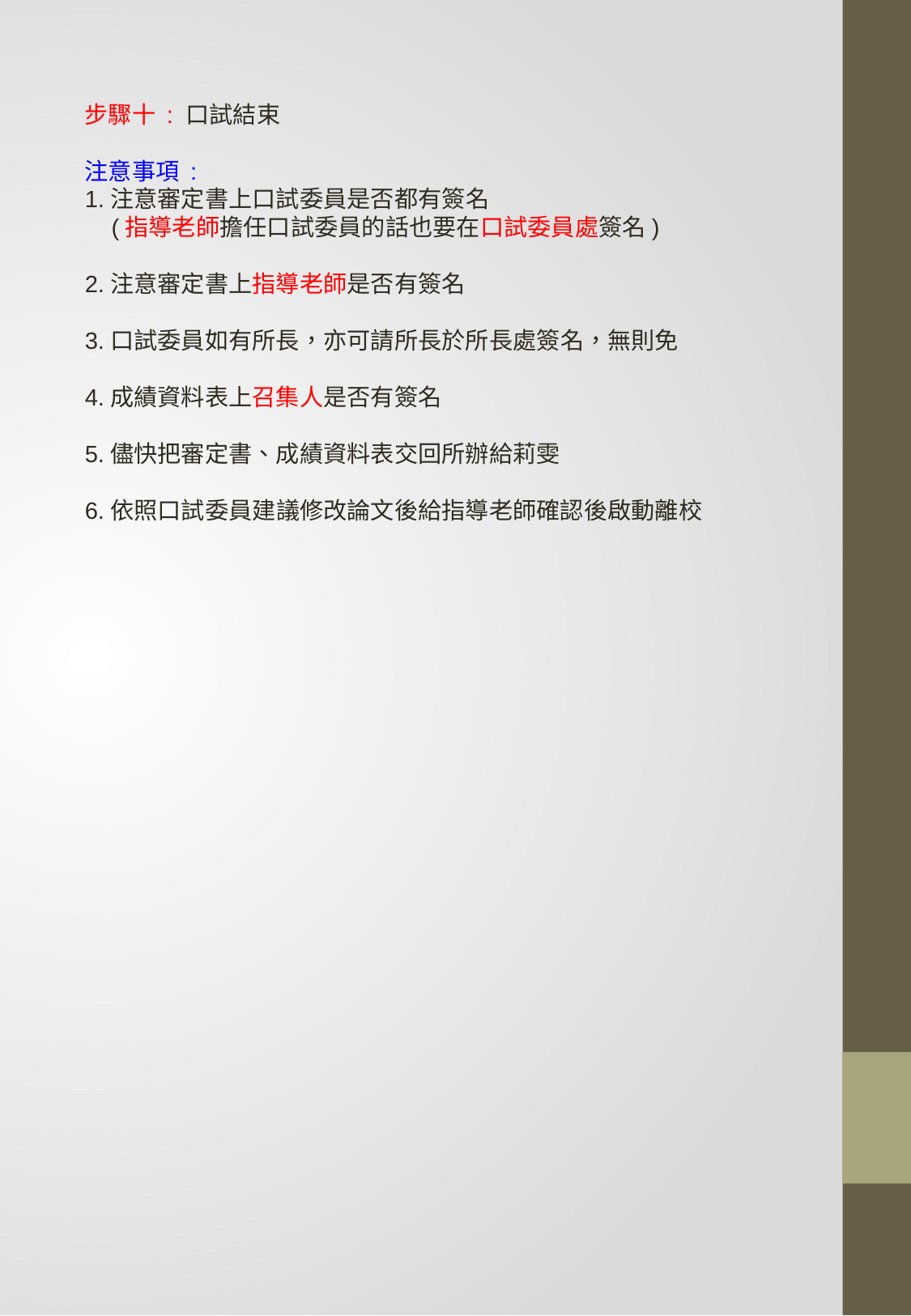

步驟十 : 口試結束

注意事項 :
1.注意審定書上口試委員是否都有簽名
    (指導老師擔任口試委員的話也要在口試委員處簽名)

2.注意審定書上指導老師是否有簽名

3.口試委員如有所長，亦可請所長於所長處簽名，無則免

4.成績資料表上召集人是否有簽名

5.儘快把審定書、成績資料表交回所辦給莉雯

6.依照口試委員建議修改論文後給指導老師確認後啟動離校